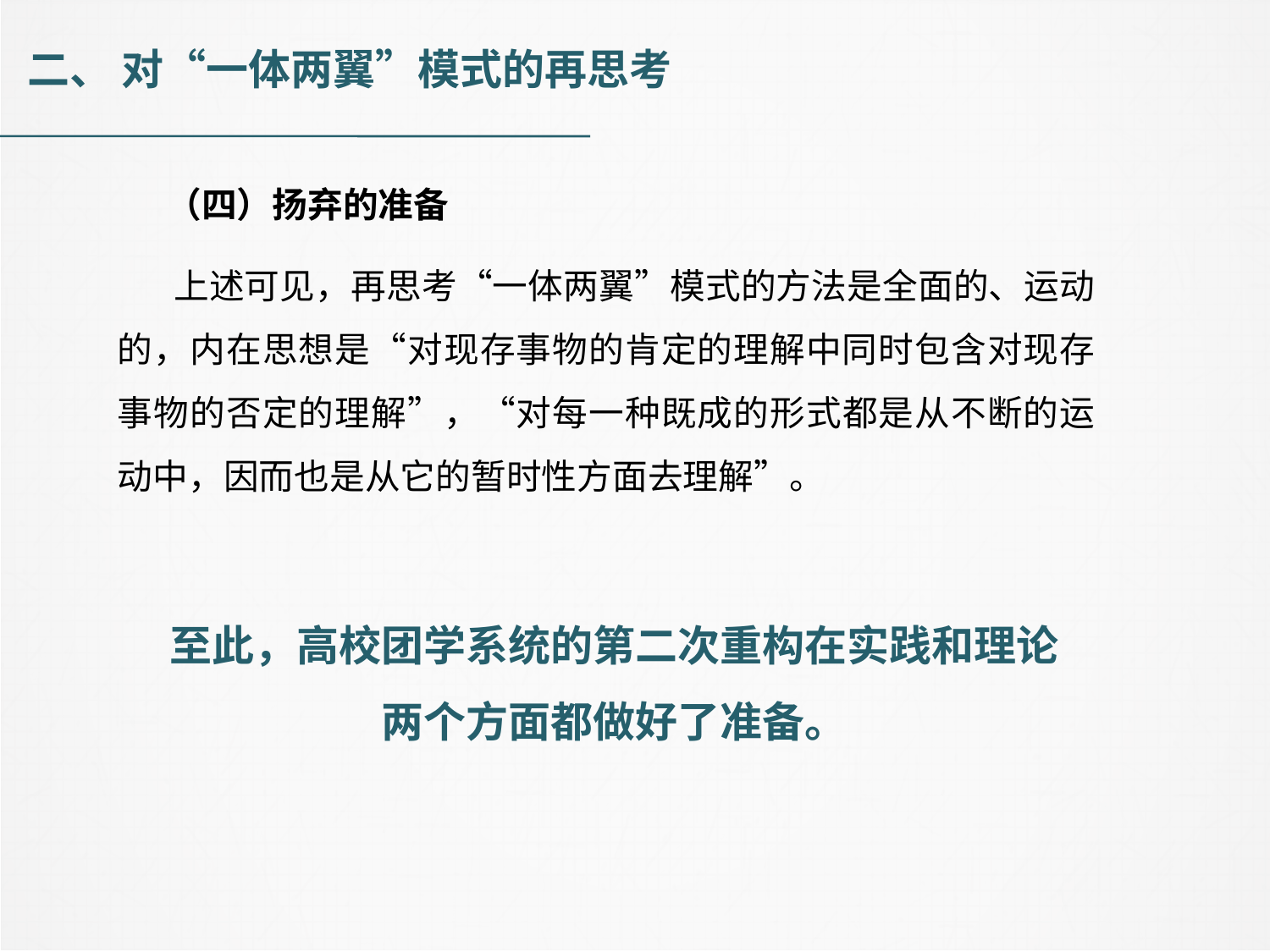

二、 对“一体两翼”模式的再思考
     （四）扬弃的准备
      上述可见，再思考“一体两翼”模式的方法是全面的、运动的，内在思想是“对现存事物的肯定的理解中同时包含对现存事物的否定的理解”，“对每一种既成的形式都是从不断的运动中，因而也是从它的暂时性方面去理解”。

至此，高校团学系统的第二次重构在实践和理论
两个方面都做好了准备。